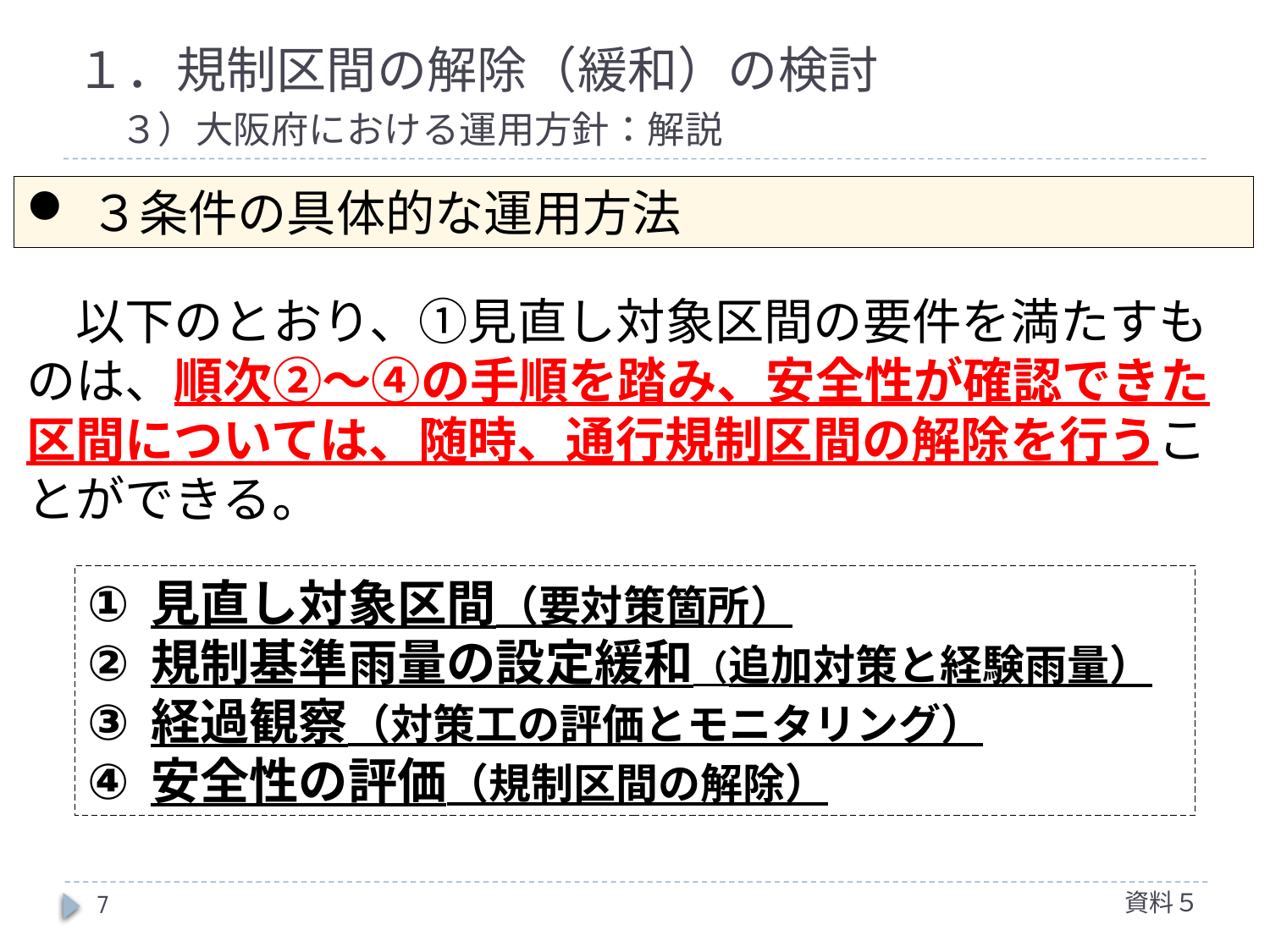

# １．規制区間の解除（緩和）の検討 　３）大阪府における運用方針：解説
３条件の具体的な運用方法
　以下のとおり、①見直し対象区間の要件を満たすものは、順次②～④の手順を踏み、安全性が確認できた区間については、随時、通行規制区間の解除を行うことができる。
見直し対象区間（要対策箇所）
規制基準雨量の設定緩和（追加対策と経験雨量）
経過観察（対策工の評価とモニタリング）
安全性の評価（規制区間の解除）
資料５
7